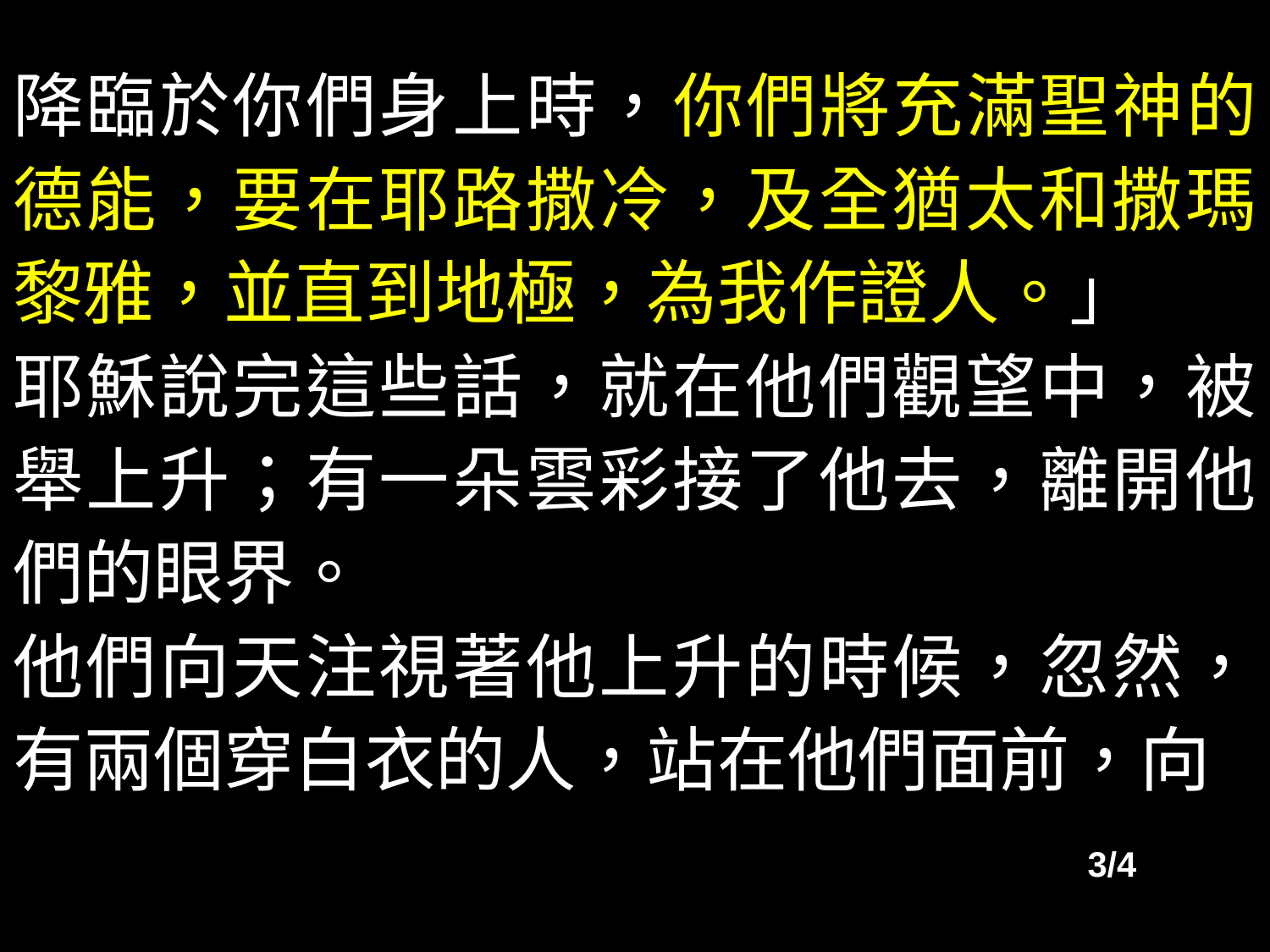

降臨於你們身上時，你們將充滿聖神的德能，要在耶路撒冷，及全猶太和撒瑪黎雅，並直到地極，為我作證人。」
耶穌說完這些話，就在他們觀望中，被舉上升；有一朵雲彩接了他去，離開他們的眼界。
他們向天注視著他上升的時候，忽然，有兩個穿白衣的人，站在他們面前，向
3/4